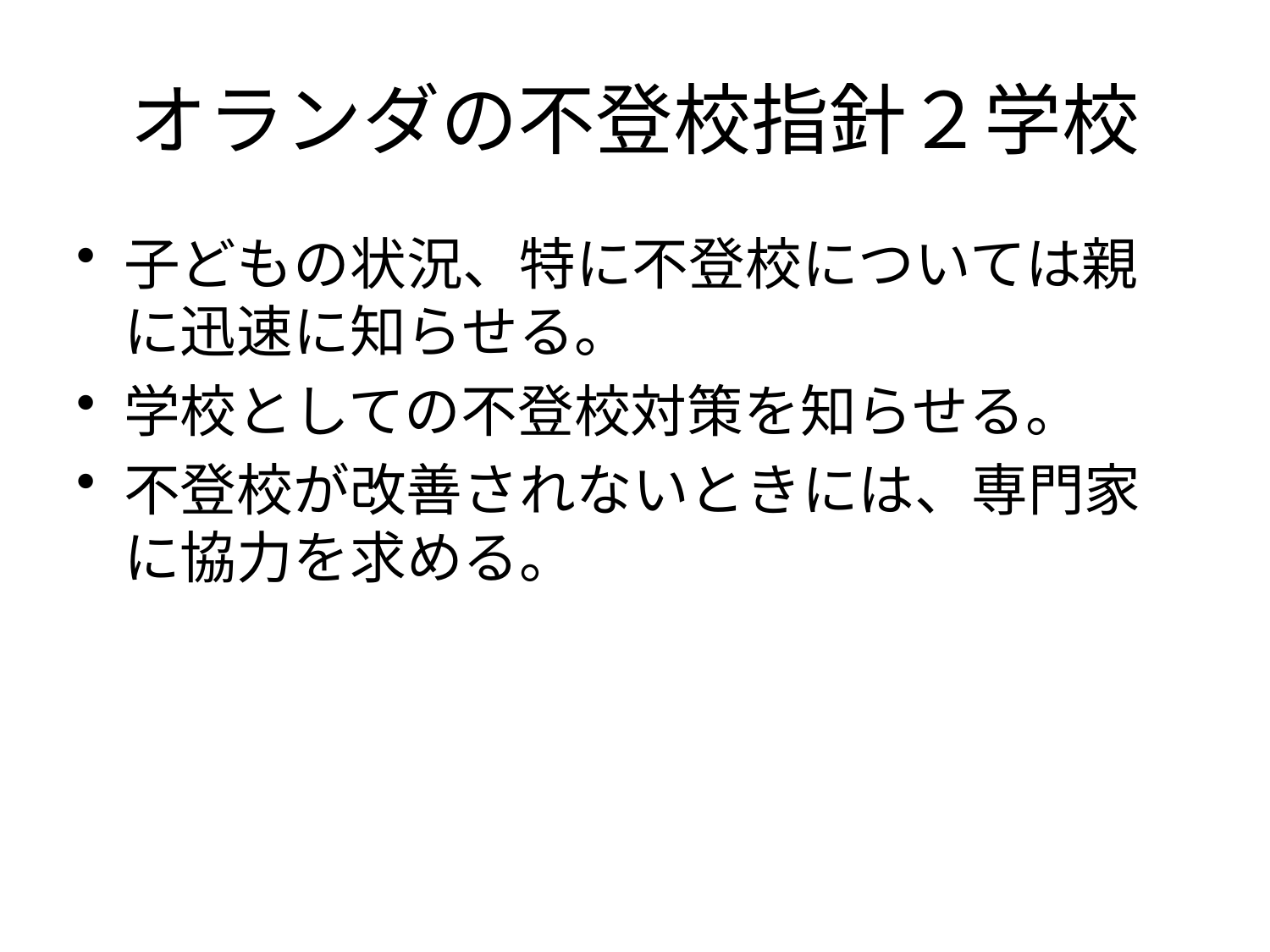

# オランダの不登校指針２学校
子どもの状況、特に不登校については親に迅速に知らせる。
学校としての不登校対策を知らせる。
不登校が改善されないときには、専門家に協力を求める。